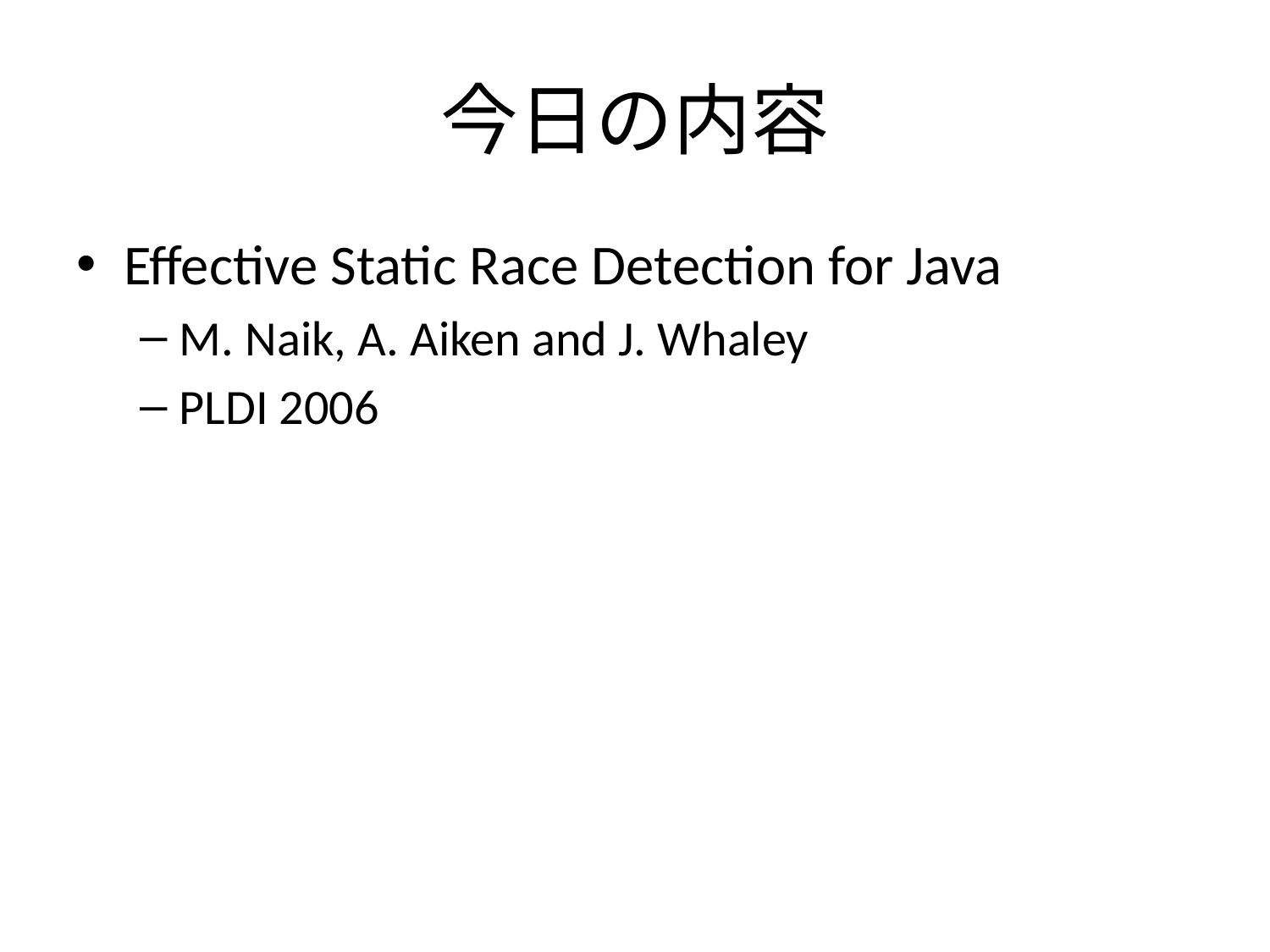

# 今日の内容
Effective Static Race Detection for Java
M. Naik, A. Aiken and J. Whaley
PLDI 2006